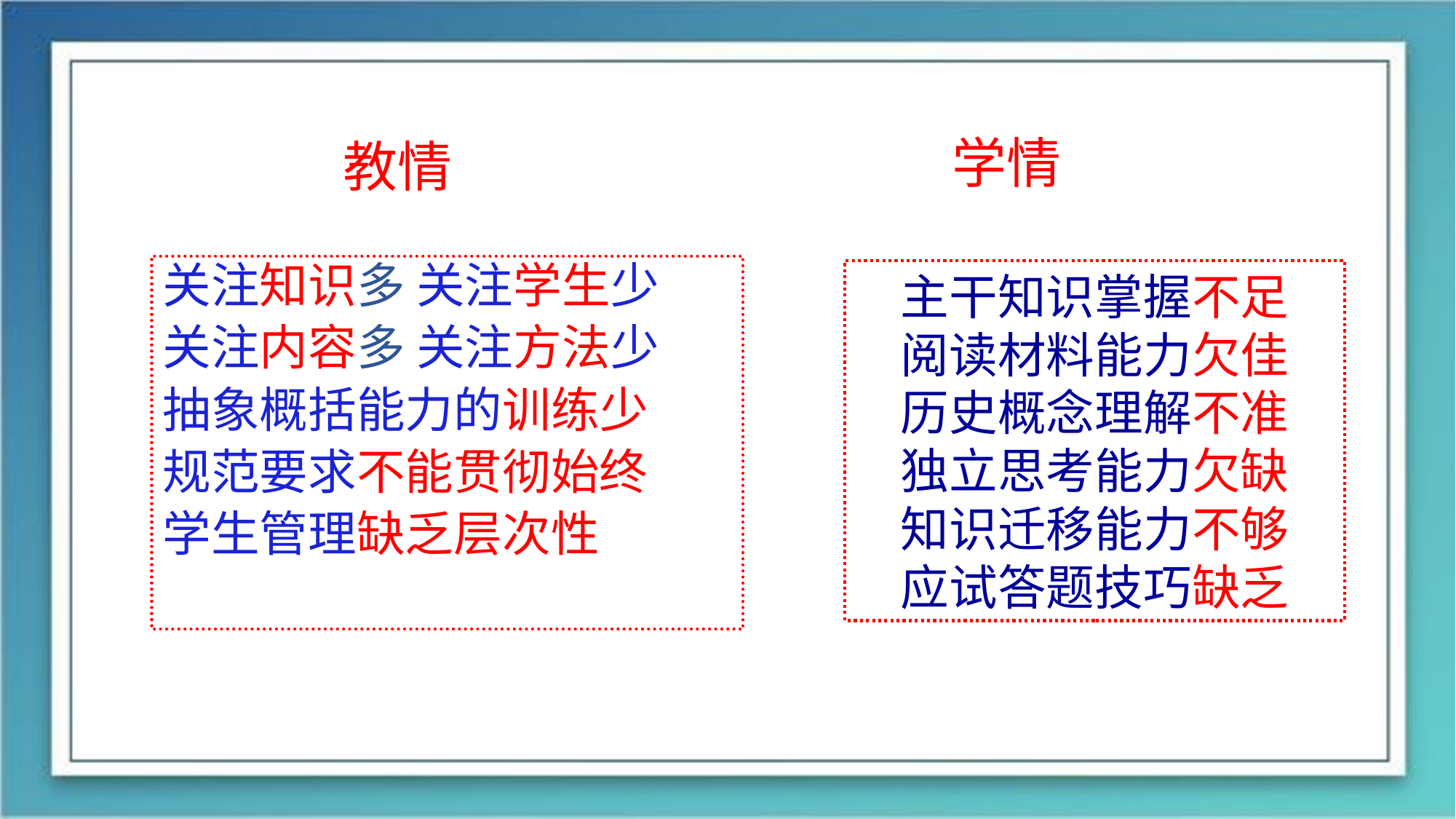

学情
教情
关注知识多 关注学生少
关注内容多 关注方法少
抽象概括能力的训练少
规范要求不能贯彻始终
学生管理缺乏层次性
主干知识掌握不足
阅读材料能力欠佳
历史概念理解不准
独立思考能力欠缺
知识迁移能力不够
应试答题技巧缺乏